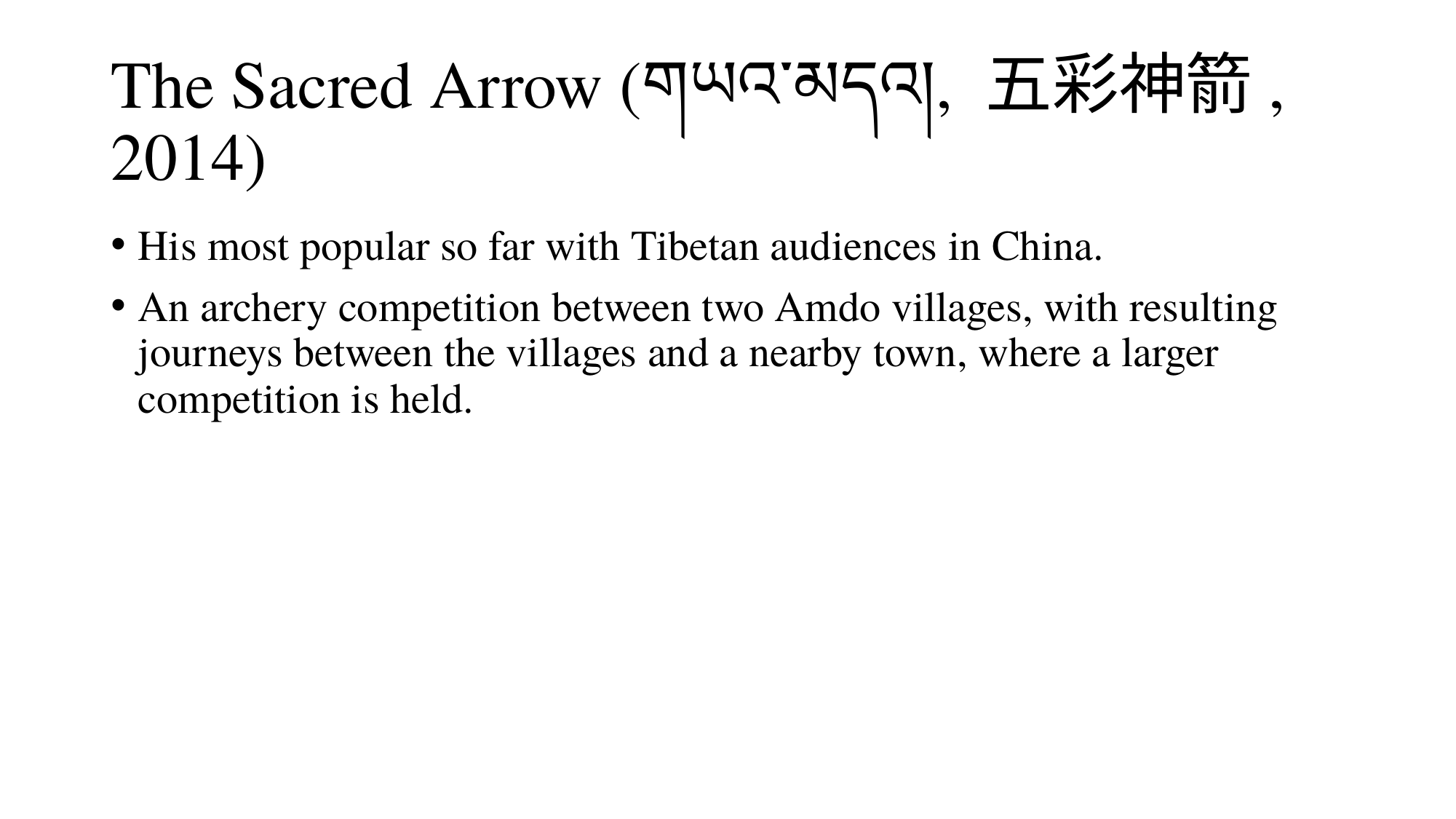

# The Sacred Arrow (གཡའ་མདའ།, 五彩神箭, 2014)
His most popular so far with Tibetan audiences in China.
An archery competition between two Amdo villages, with resulting journeys between the villages and a nearby town, where a larger competition is held.